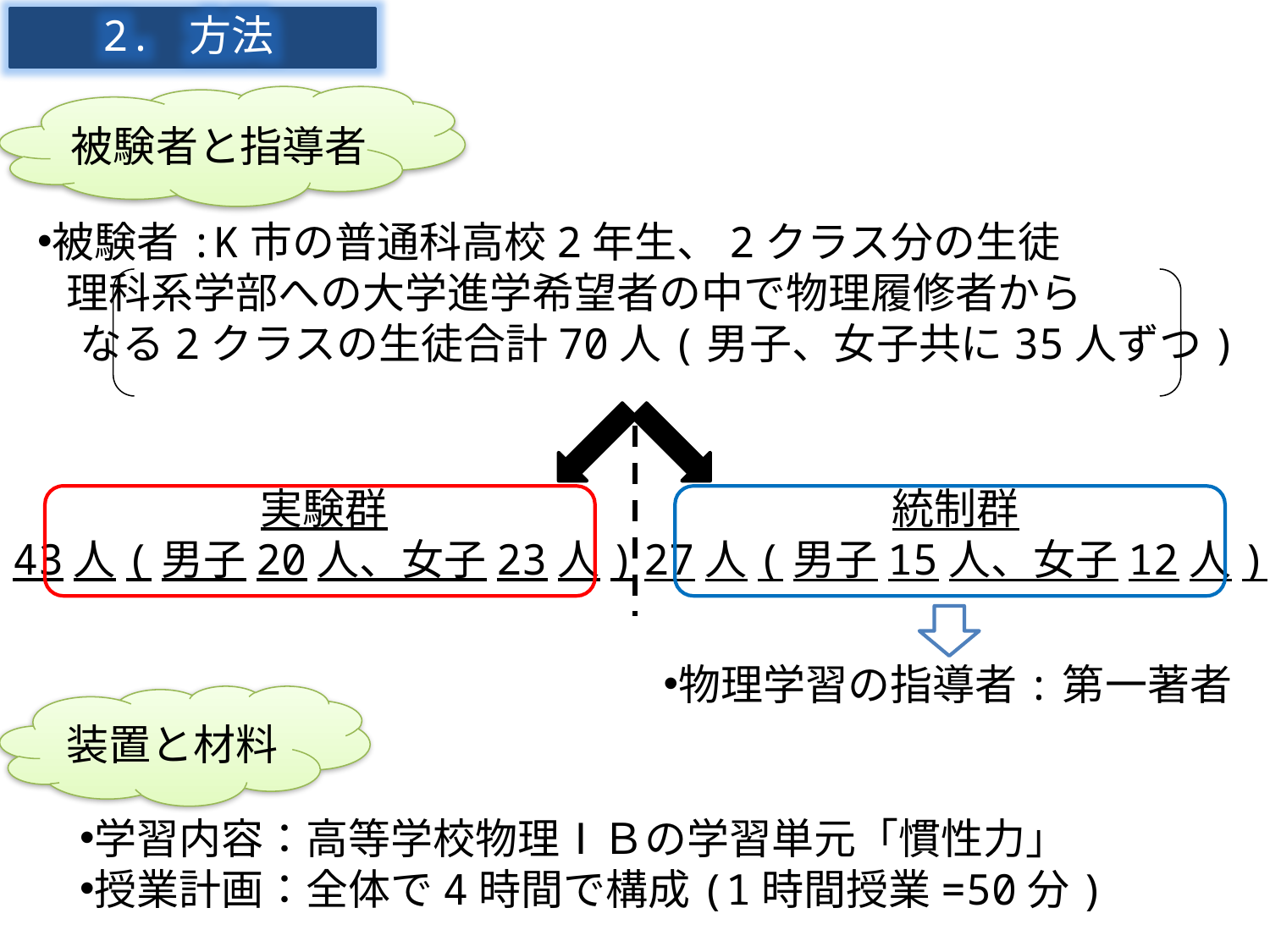

2. 方法

被験者と指導者
被験者:K市の普通科高校2年生、2クラス分の生徒
  理科系学部への大学進学希望者の中で物理履修者から
　なる2クラスの生徒合計70人(男子、女子共に35人ずつ)

実験群
43人(男子20人、女子23人)
統制群
27人(男子15人、女子12人)

物理学習の指導者:第一著者

装置と材料
学習内容：高等学校物理ⅠＢの学習単元「慣性力」
授業計画：全体で4時間で構成(1時間授業=50分)